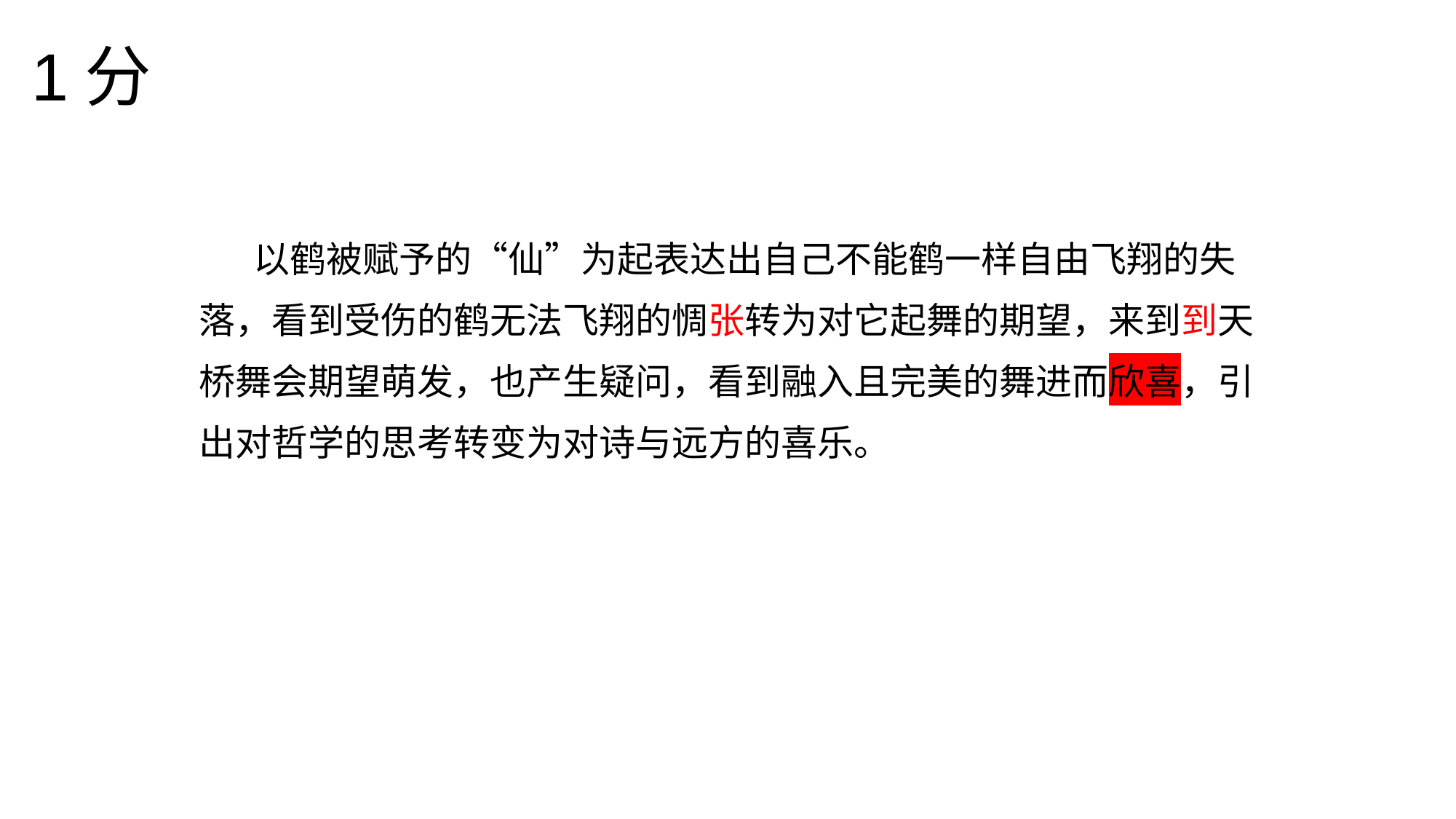

# 1分
以鹤被赋予的“仙”为起表达出自己不能鹤一样自由飞翔的失落，看到受伤的鹤无法飞翔的惆张转为对它起舞的期望，来到到天桥舞会期望萌发，也产生疑问，看到融入且完美的舞进而欣喜，引出对哲学的思考转变为对诗与远方的喜乐。